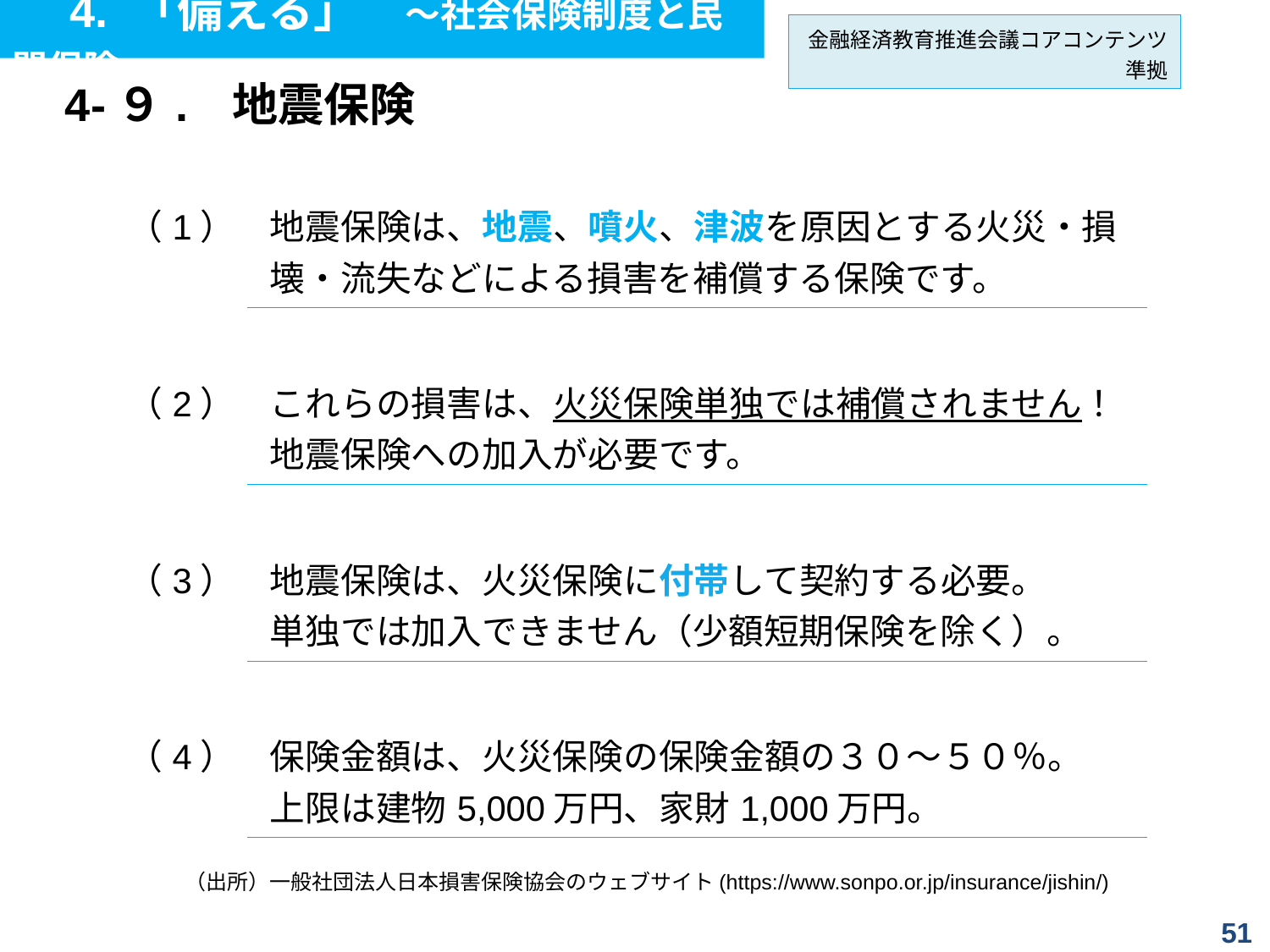

4. 「備える」　～社会保険制度と民間保険
金融経済教育推進会議コアコンテンツ準拠
| 4-９. | 地震保険 |
| --- | --- |
| （1） | 地震保険は、地震、噴火、津波を原因とする火災・損壊・流失などによる損害を補償する保険です。 |
| --- | --- |
|  |  |
| （2） | これらの損害は、火災保険単独では補償されません！ 地震保険への加入が必要です。 |
|  |  |
| （3） | 地震保険は、火災保険に付帯して契約する必要。 単独では加入できません（少額短期保険を除く）。 |
|  |  |
| （4） | 保険金額は、火災保険の保険金額の３０～５０％。 上限は建物5,000万円、家財1,000万円。 |
（出所）一般社団法人日本損害保険協会のウェブサイト(https://www.sonpo.or.jp/insurance/jishin/)